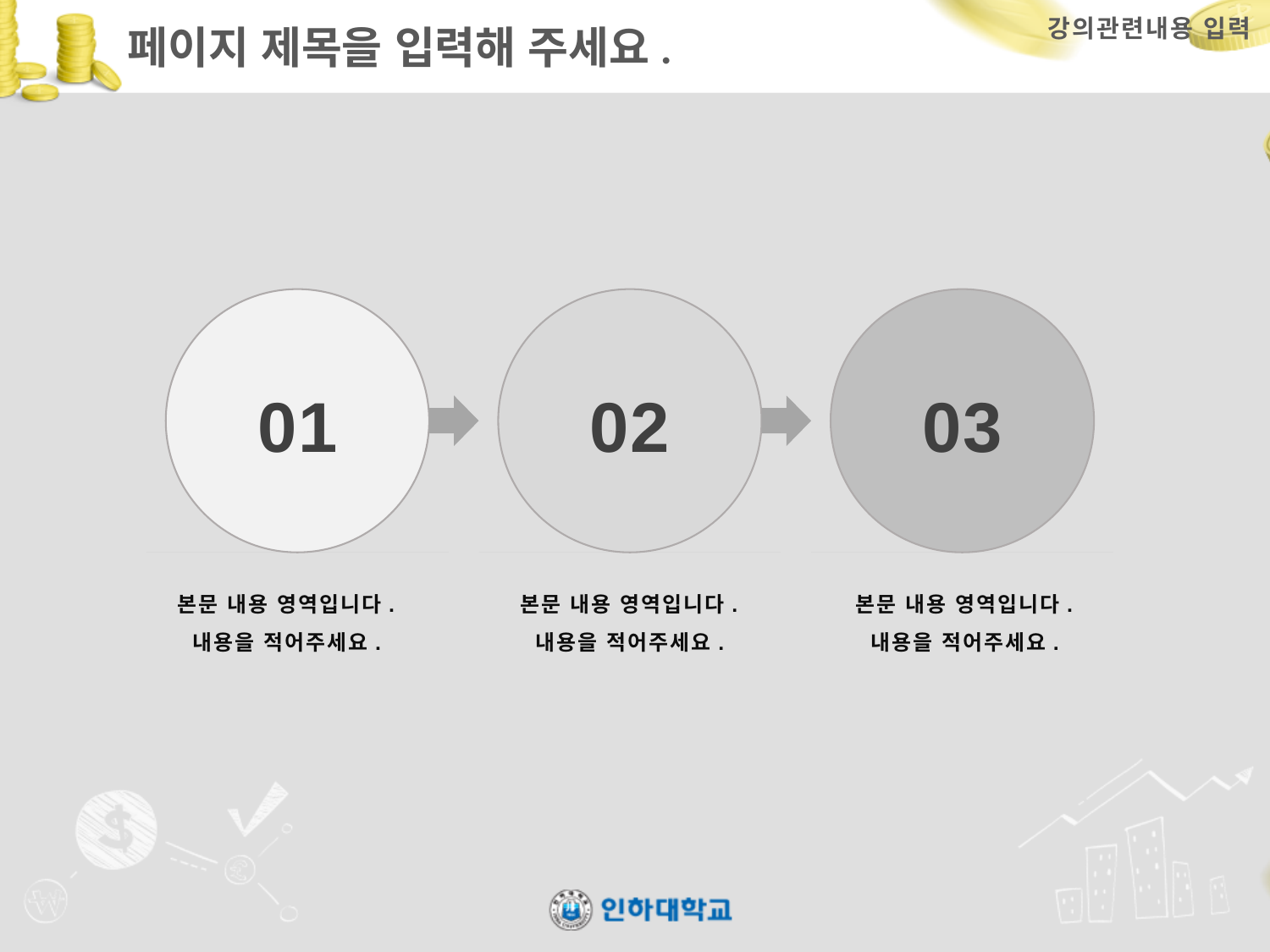

# 페이지 제목을 입력해 주세요.
강의관련내용 입력

01
02
03

본문 내용 영역입니다. 내용을 적어주세요.
본문 내용 영역입니다. 내용을 적어주세요.
본문 내용 영역입니다. 내용을 적어주세요.